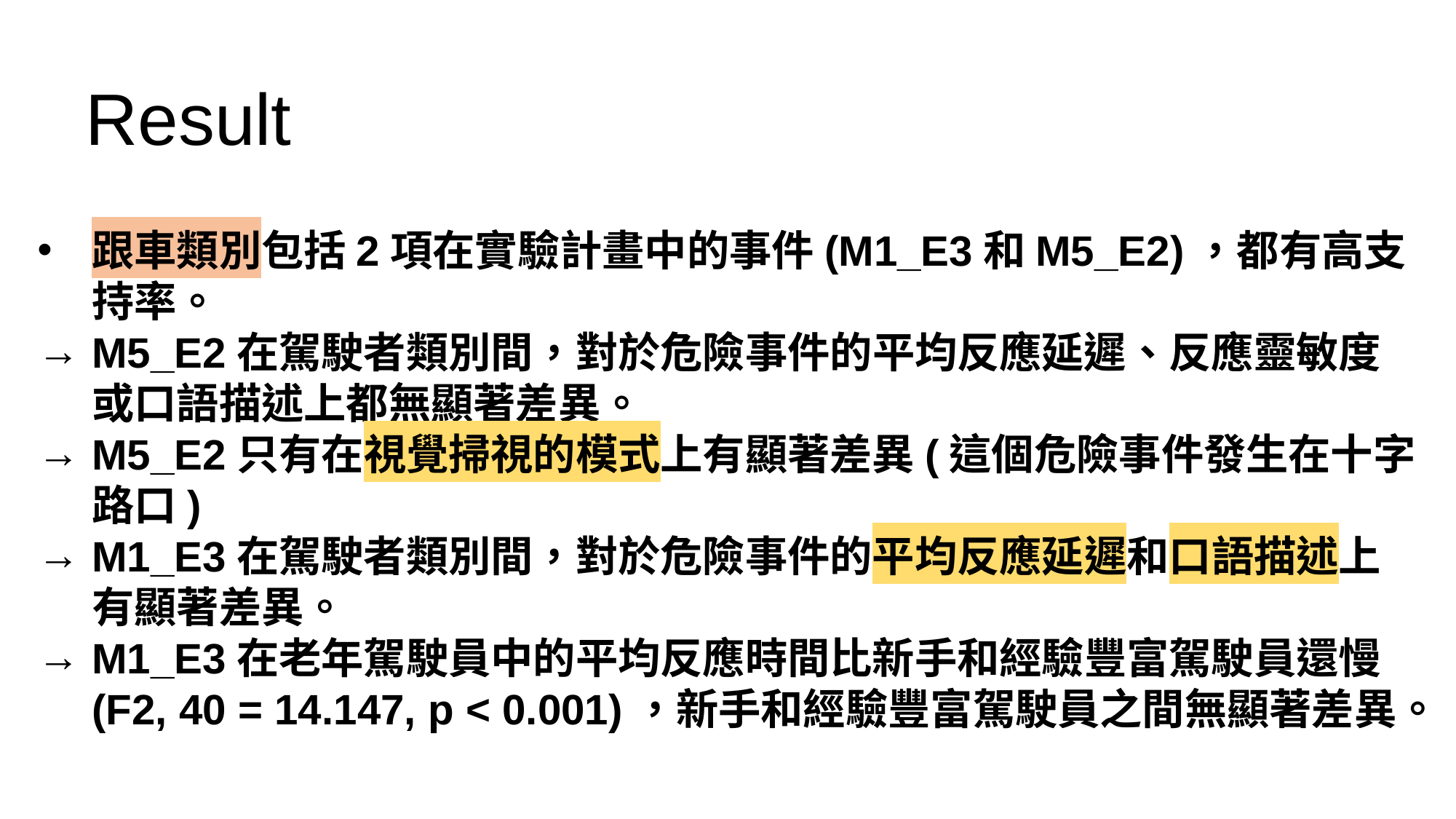

Result
跟車類別包括2項在實驗計畫中的事件(M1_E3和M5_E2)，都有高支持率。
M5_E2在駕駛者類別間，對於危險事件的平均反應延遲、反應靈敏度或口語描述上都無顯著差異。
M5_E2只有在視覺掃視的模式上有顯著差異(這個危險事件發生在十字路口)
M1_E3在駕駛者類別間，對於危險事件的平均反應延遲和口語描述上有顯著差異。
M1_E3在老年駕駛員中的平均反應時間比新手和經驗豐富駕駛員還慢(F2, 40 = 14.147, p < 0.001)，新手和經驗豐富駕駛員之間無顯著差異。